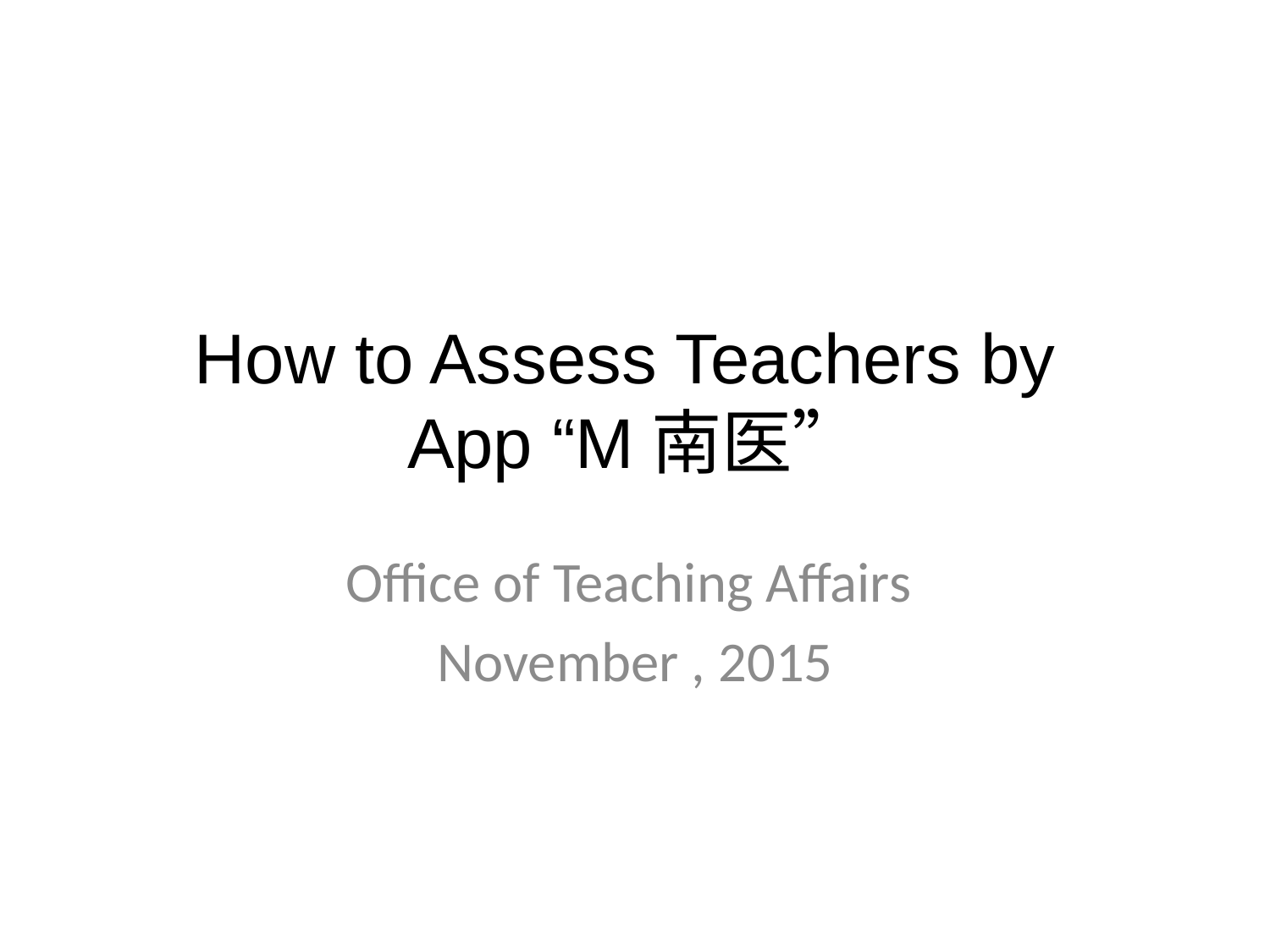

# How to Assess Teachers by App “M南医”
Office of Teaching Affairs
November , 2015